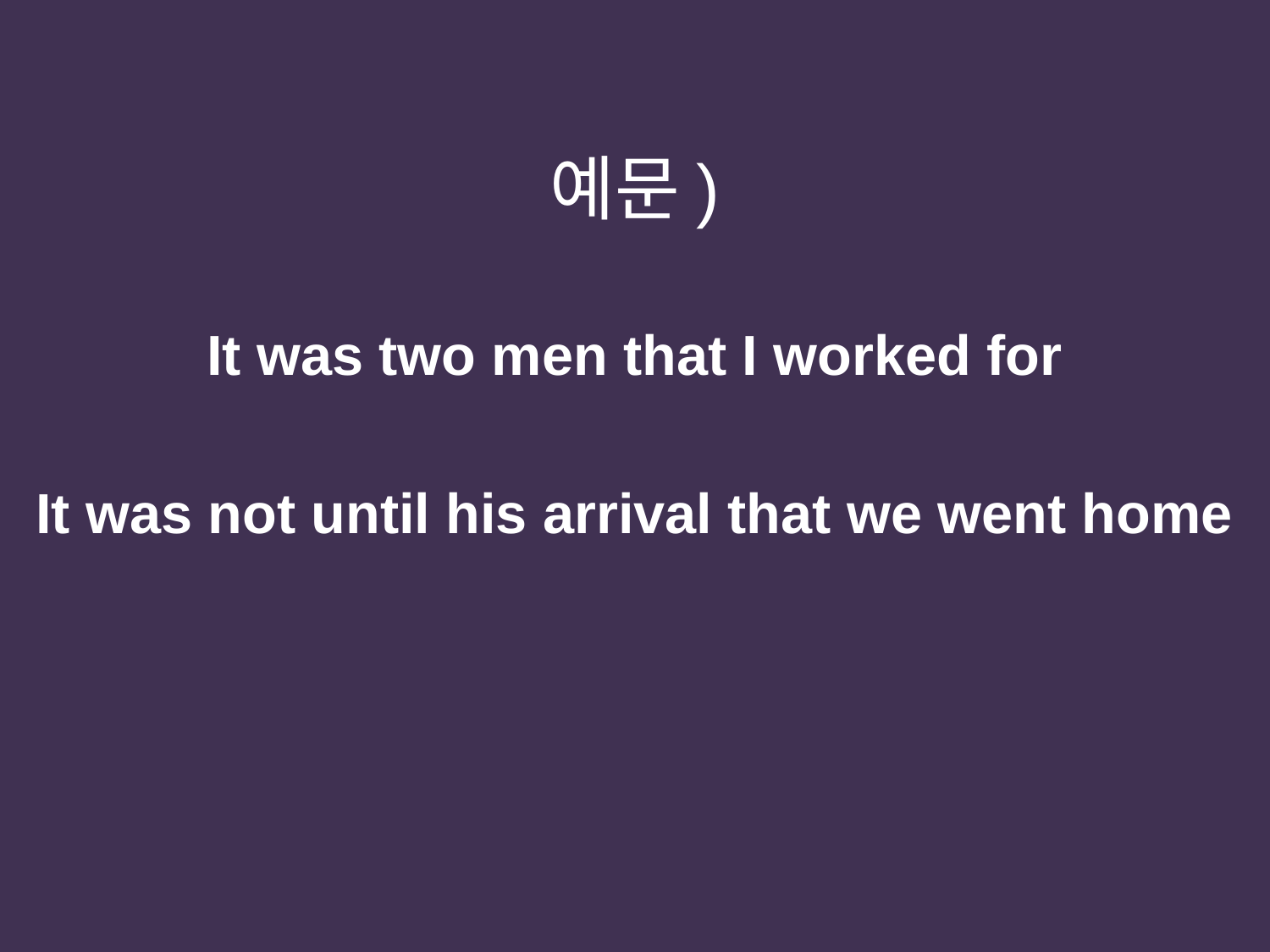

예문)

It was two men that I worked for

It was not until his arrival that we went home

#